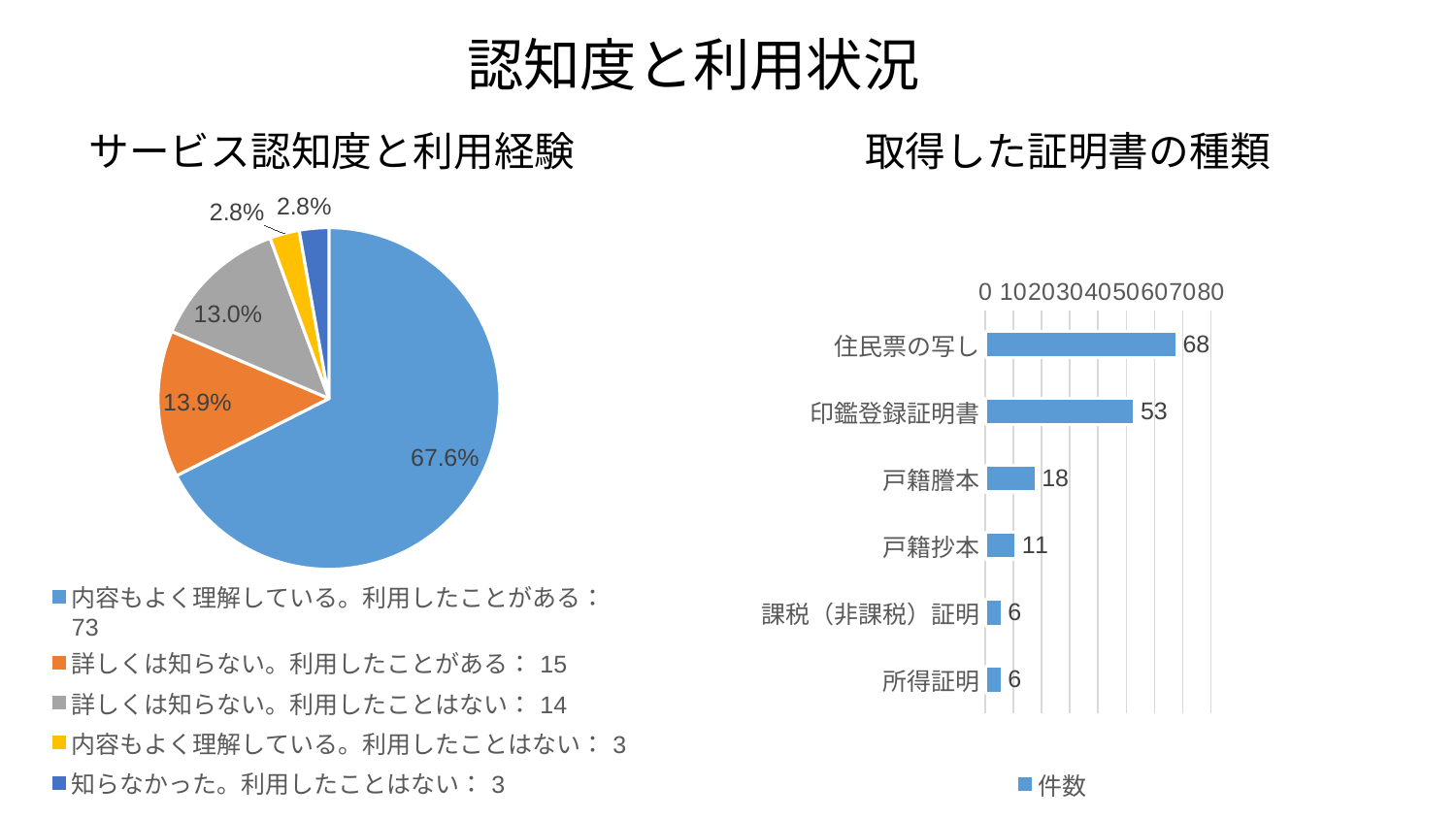

# 認知度と利用状況
サービス認知度と利用経験
取得した証明書の種類

### Chart

| Category | 列1 |
|---|---|
| 内容もよく理解している。利用したことがある：73 | 0.676 |
| 詳しくは知らない。利用したことがある：15 | 0.139 |
| 詳しくは知らない。利用したことはない：14 | 0.13 |
| 内容もよく理解している。利用したことはない：3 | 0.028 |
| 知らなかった。利用したことはない：3 | 0.028 |

### Chart

| Category | 件数 |
|---|---|
| 住民票の写し | 68.0 |
| 印鑑登録証明書 | 53.0 |
| 戸籍謄本 | 18.0 |
| 戸籍抄本 | 11.0 |
| 課税（非課税）証明 | 6.0 |
| 所得証明 | 6.0 |